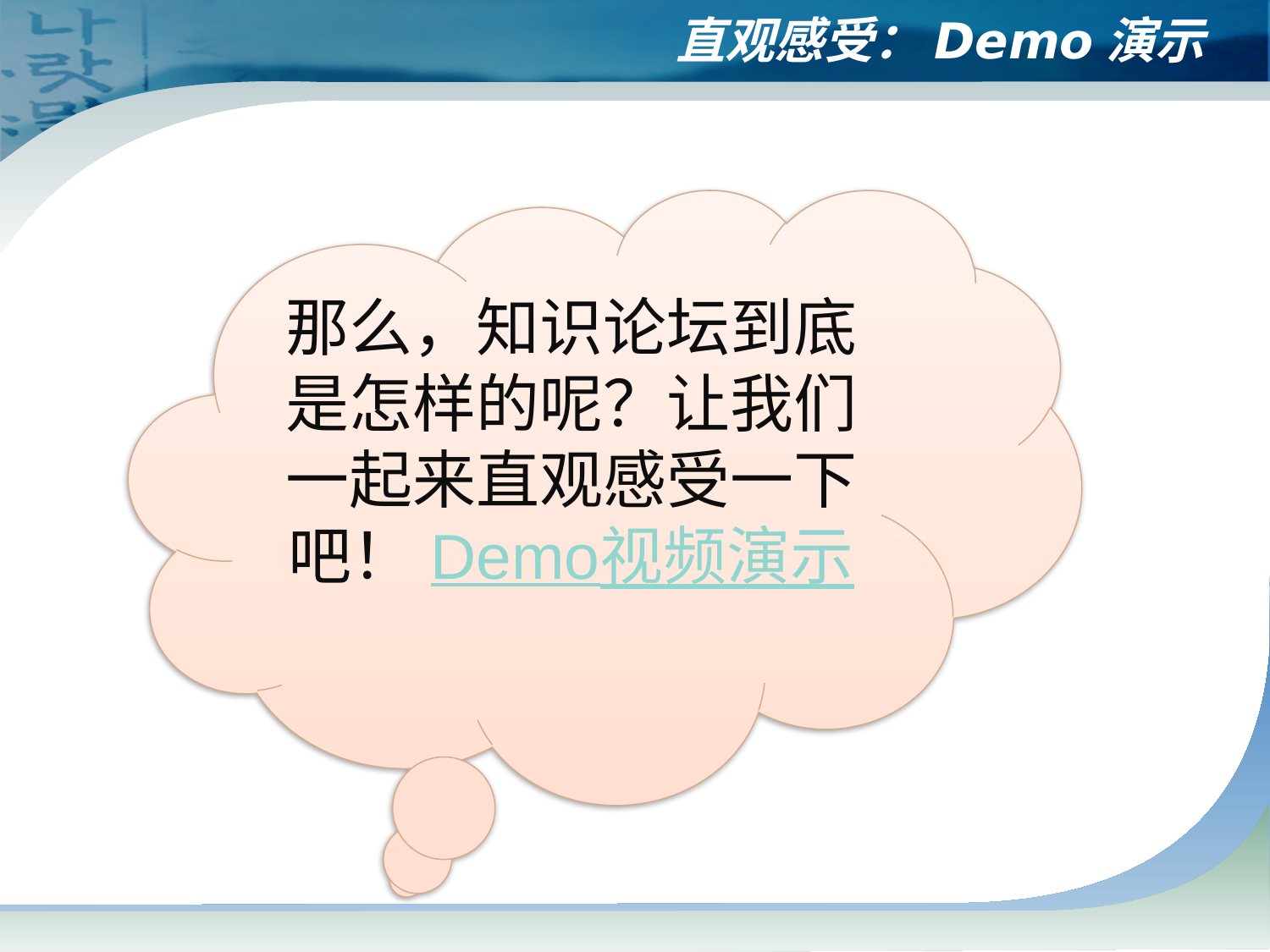

# 直观感受：Demo演示

那么，知识论坛到底是怎样的呢？让我们一起来直观感受一下吧！Demo视频演示